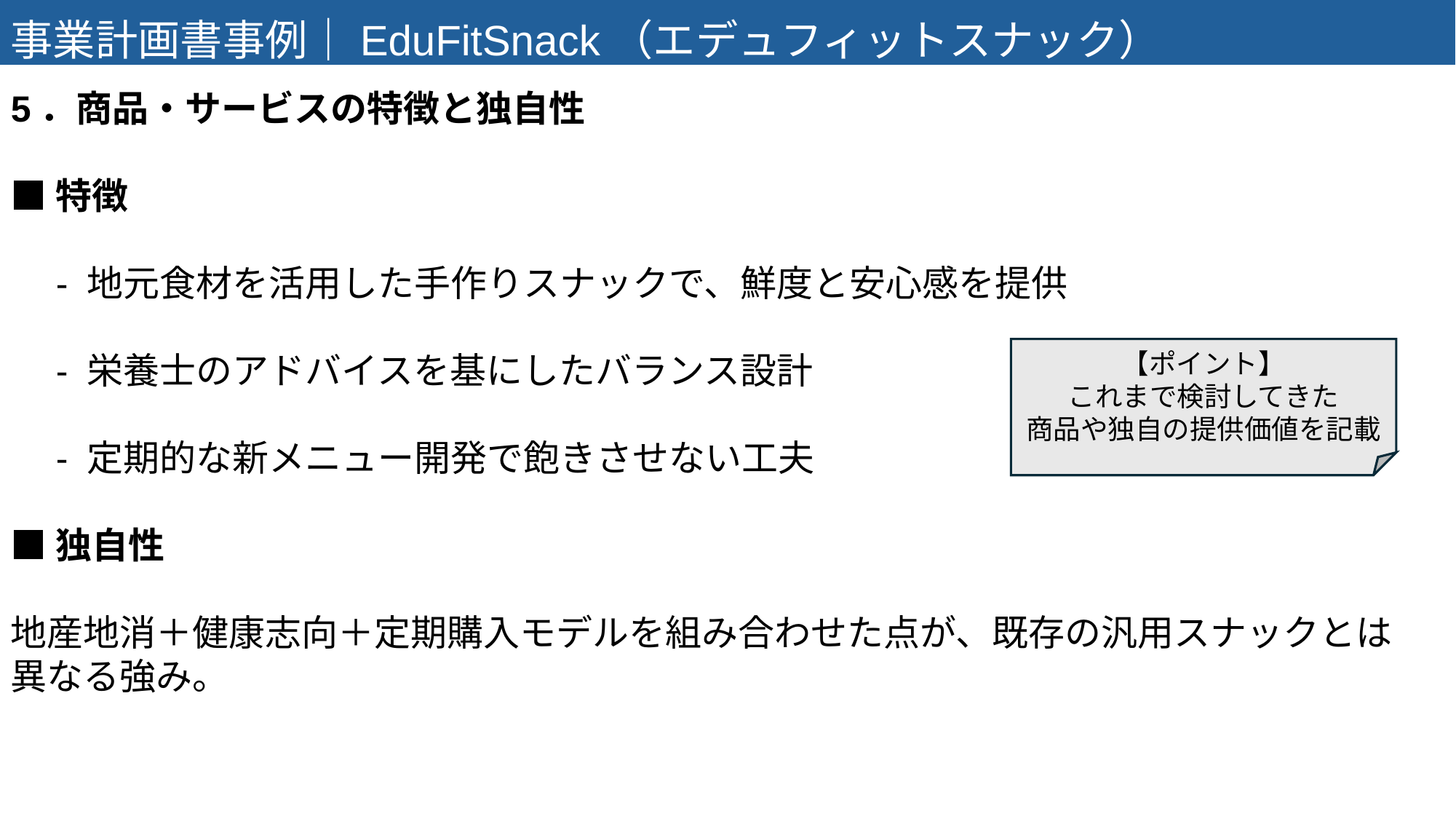

事業計画書事例｜EduFitSnack（エデュフィットスナック）
5．商品・サービスの特徴と独自性
■特徴
　- 地元食材を活用した手作りスナックで、鮮度と安心感を提供
　- 栄養士のアドバイスを基にしたバランス設計
　- 定期的な新メニュー開発で飽きさせない工夫
■独自性

地産地消＋健康志向＋定期購入モデルを組み合わせた点が、既存の汎用スナックとは異なる強み。
【ポイント】
これまで検討してきた
商品や独自の提供価値を記載